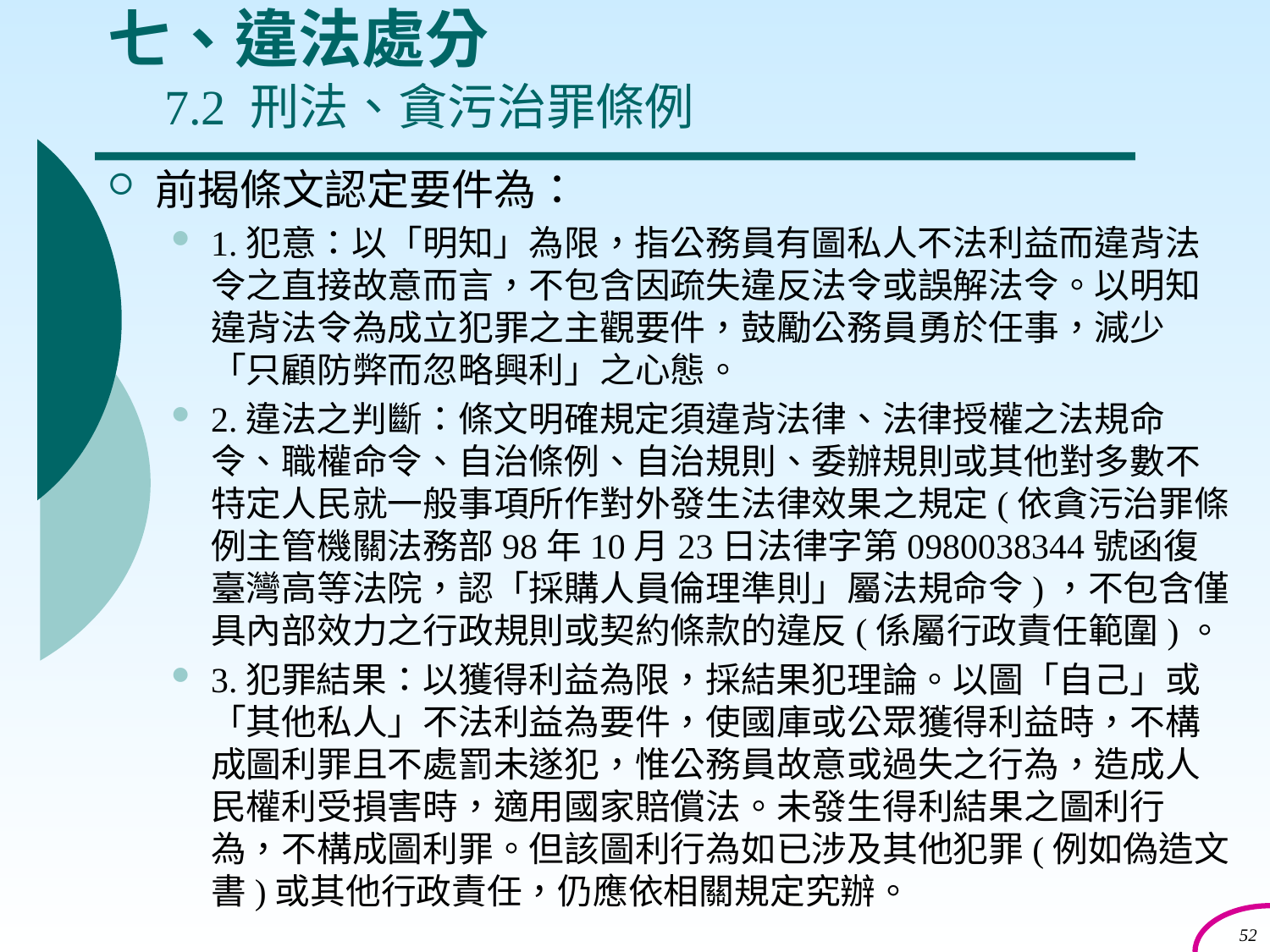

# 七、違法處分 7.2 刑法、貪污治罪條例
前揭條文認定要件為：
1.犯意：以「明知」為限，指公務員有圖私人不法利益而違背法令之直接故意而言，不包含因疏失違反法令或誤解法令。以明知違背法令為成立犯罪之主觀要件，鼓勵公務員勇於任事，減少「只顧防弊而忽略興利」之心態。
2.違法之判斷：條文明確規定須違背法律、法律授權之法規命令、職權命令、自治條例、自治規則、委辦規則或其他對多數不特定人民就一般事項所作對外發生法律效果之規定(依貪污治罪條例主管機關法務部98年10月23日法律字第0980038344號函復臺灣高等法院，認「採購人員倫理準則」屬法規命令)，不包含僅具內部效力之行政規則或契約條款的違反(係屬行政責任範圍)。
3.犯罪結果：以獲得利益為限，採結果犯理論。以圖「自己」或「其他私人」不法利益為要件，使國庫或公眾獲得利益時，不構成圖利罪且不處罰未遂犯，惟公務員故意或過失之行為，造成人民權利受損害時，適用國家賠償法。未發生得利結果之圖利行為，不構成圖利罪。但該圖利行為如已涉及其他犯罪(例如偽造文書)或其他行政責任，仍應依相關規定究辦。
52